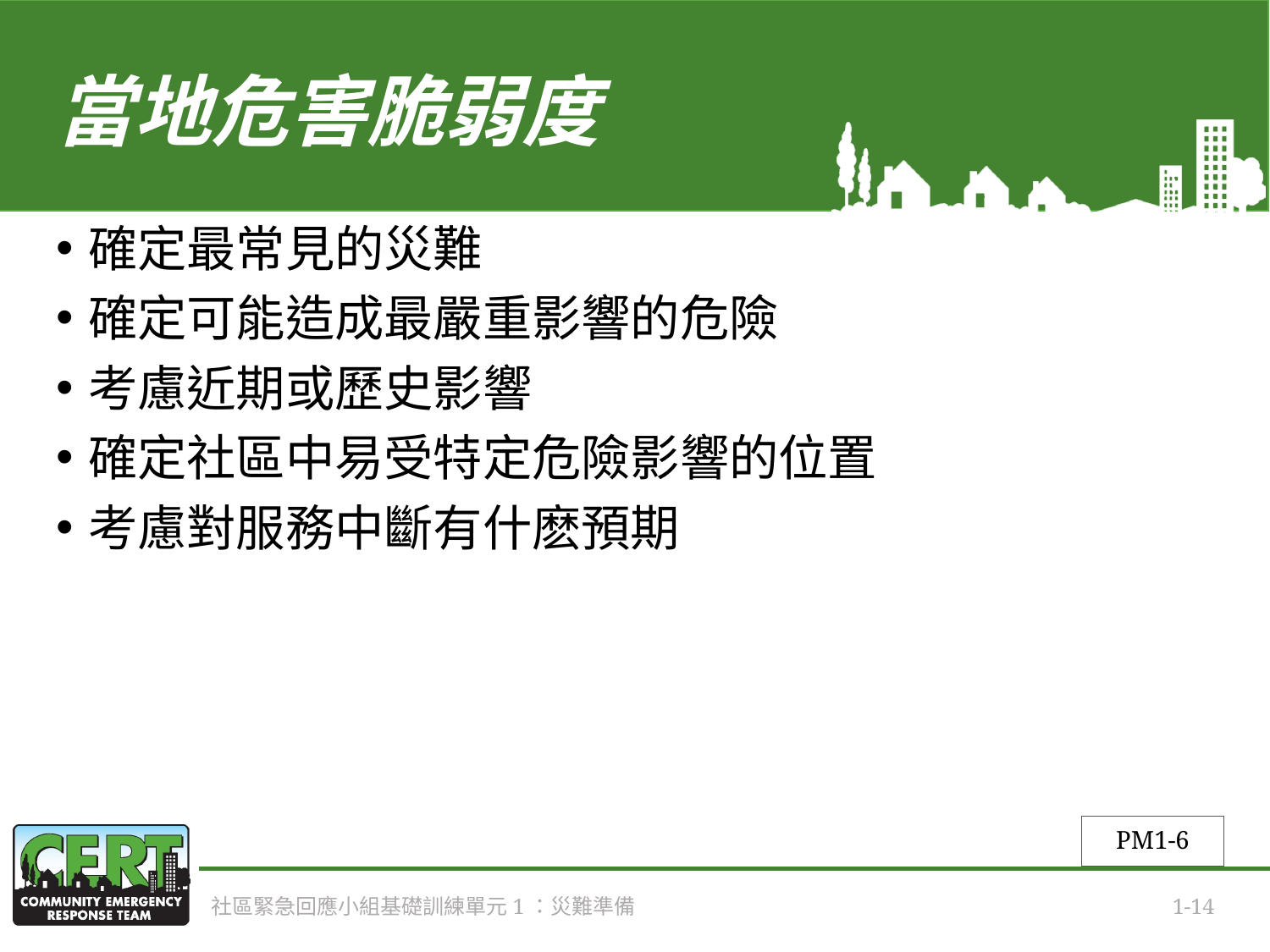

# 當地危害脆弱度
確定最常見的災難
確定可能造成最嚴重影響的危險
考慮近期或歷史影響
確定社區中易受特定危險影響的位置
考慮對服務中斷有什麽預期
PM1-6
社區緊急回應小組基礎訓練單元1：災難準備
1-14